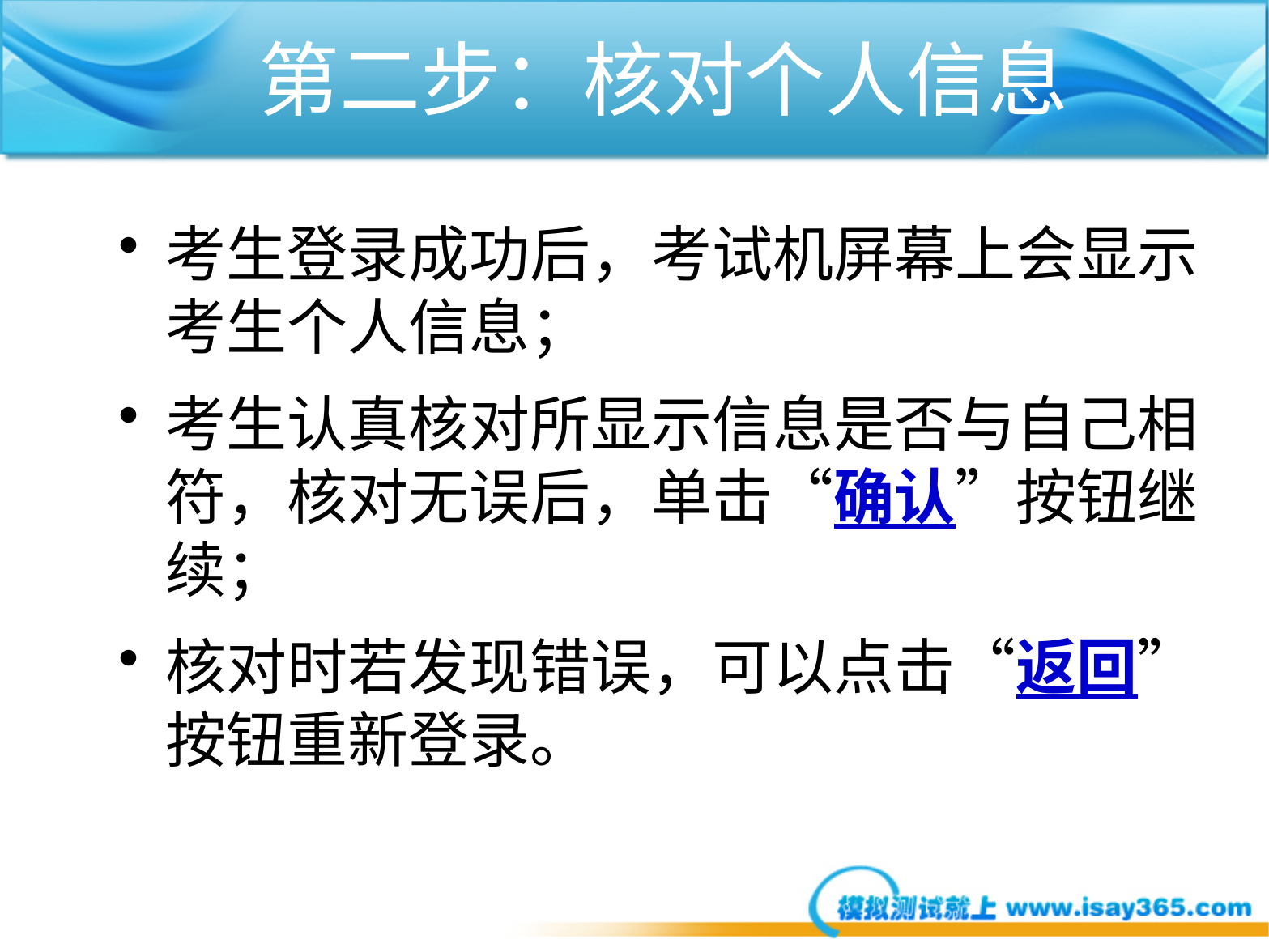

# 第二步：核对个人信息
考生登录成功后，考试机屏幕上会显示考生个人信息；
考生认真核对所显示信息是否与自己相符，核对无误后，单击“确认”按钮继续；
核对时若发现错误，可以点击“返回”按钮重新登录。